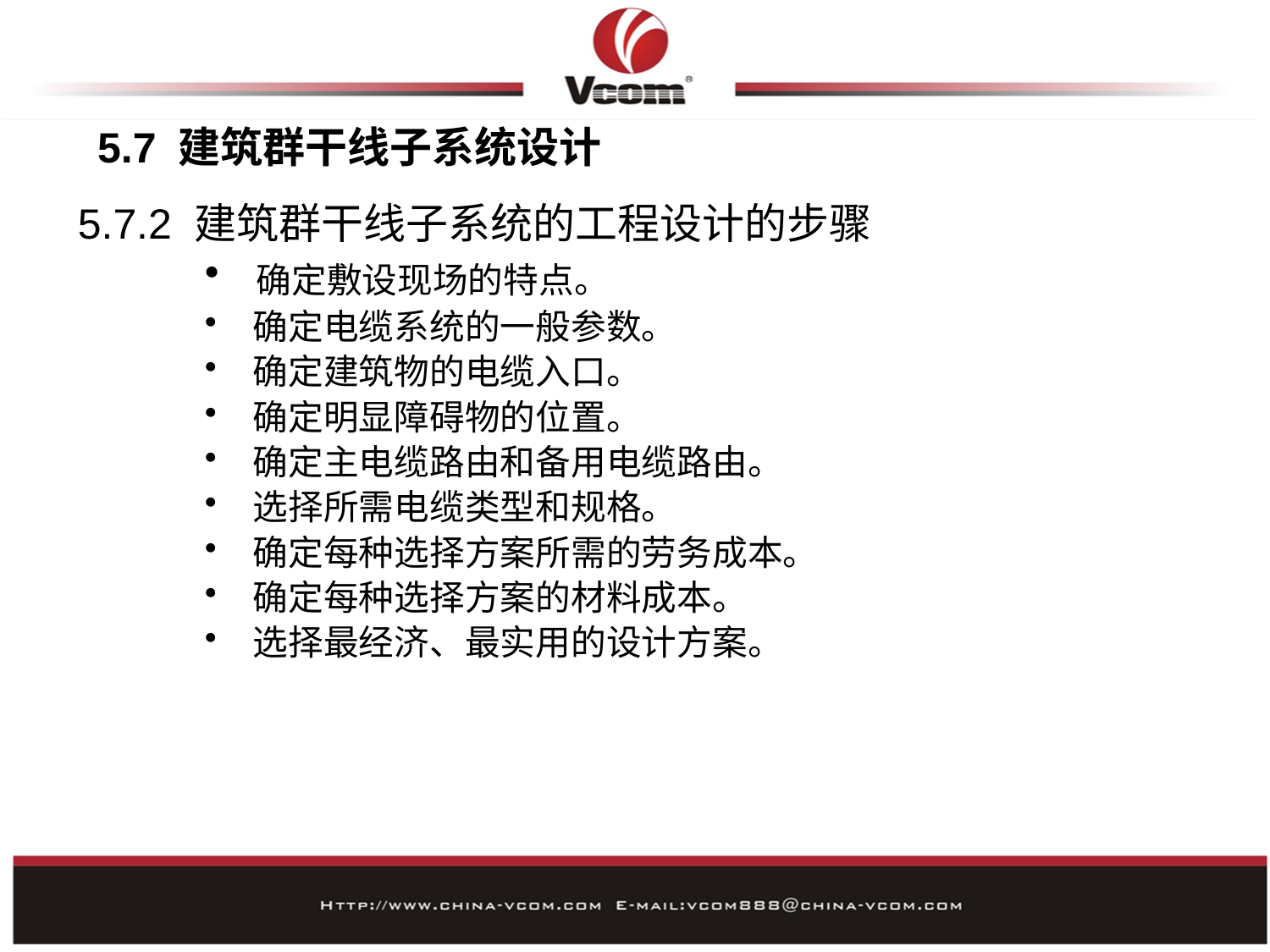

# 5.7 建筑群干线子系统设计
5.7.2 建筑群干线子系统的工程设计的步骤
 确定敷设现场的特点。
 确定电缆系统的一般参数。
 确定建筑物的电缆入口。
 确定明显障碍物的位置。
 确定主电缆路由和备用电缆路由。
 选择所需电缆类型和规格。
 确定每种选择方案所需的劳务成本。
 确定每种选择方案的材料成本。
 选择最经济、最实用的设计方案。